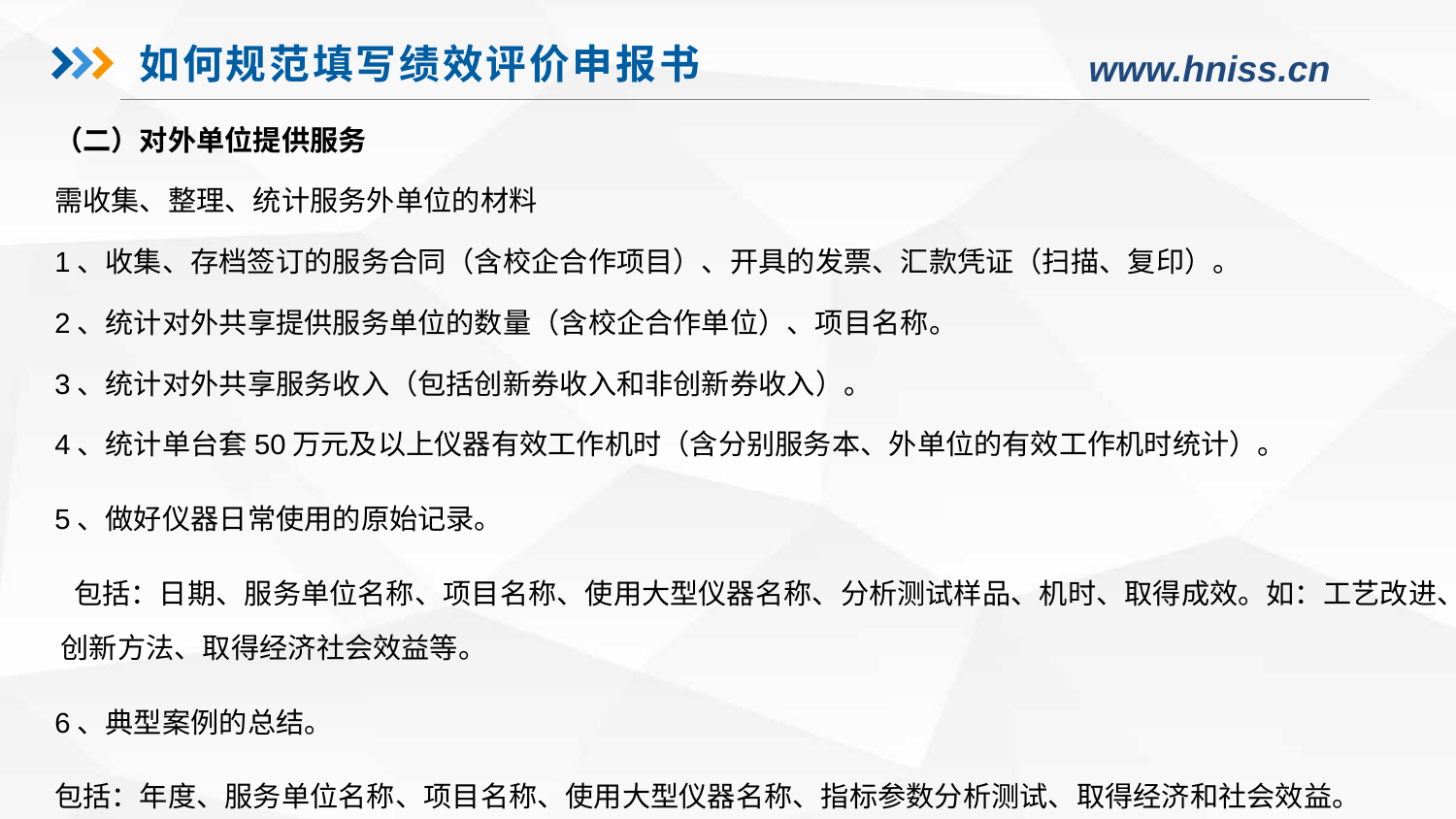

如何规范填写绩效评价申报书

（二）对外单位提供服务
需收集、整理、统计服务外单位的材料
1、收集、存档签订的服务合同（含校企合作项目）、开具的发票、汇款凭证（扫描、复印）。
2、统计对外共享提供服务单位的数量（含校企合作单位）、项目名称。
3、统计对外共享服务收入（包括创新券收入和非创新券收入）。
4、统计单台套50万元及以上仪器有效工作机时（含分别服务本、外单位的有效工作机时统计）。
5、做好仪器日常使用的原始记录。
  包括：日期、服务单位名称、项目名称、使用大型仪器名称、分析测试样品、机时、取得成效。如：工艺改进、 创新方法、取得经济社会效益等。
6、典型案例的总结。
包括：年度、服务单位名称、项目名称、使用大型仪器名称、指标参数分析测试、取得经济和社会效益。